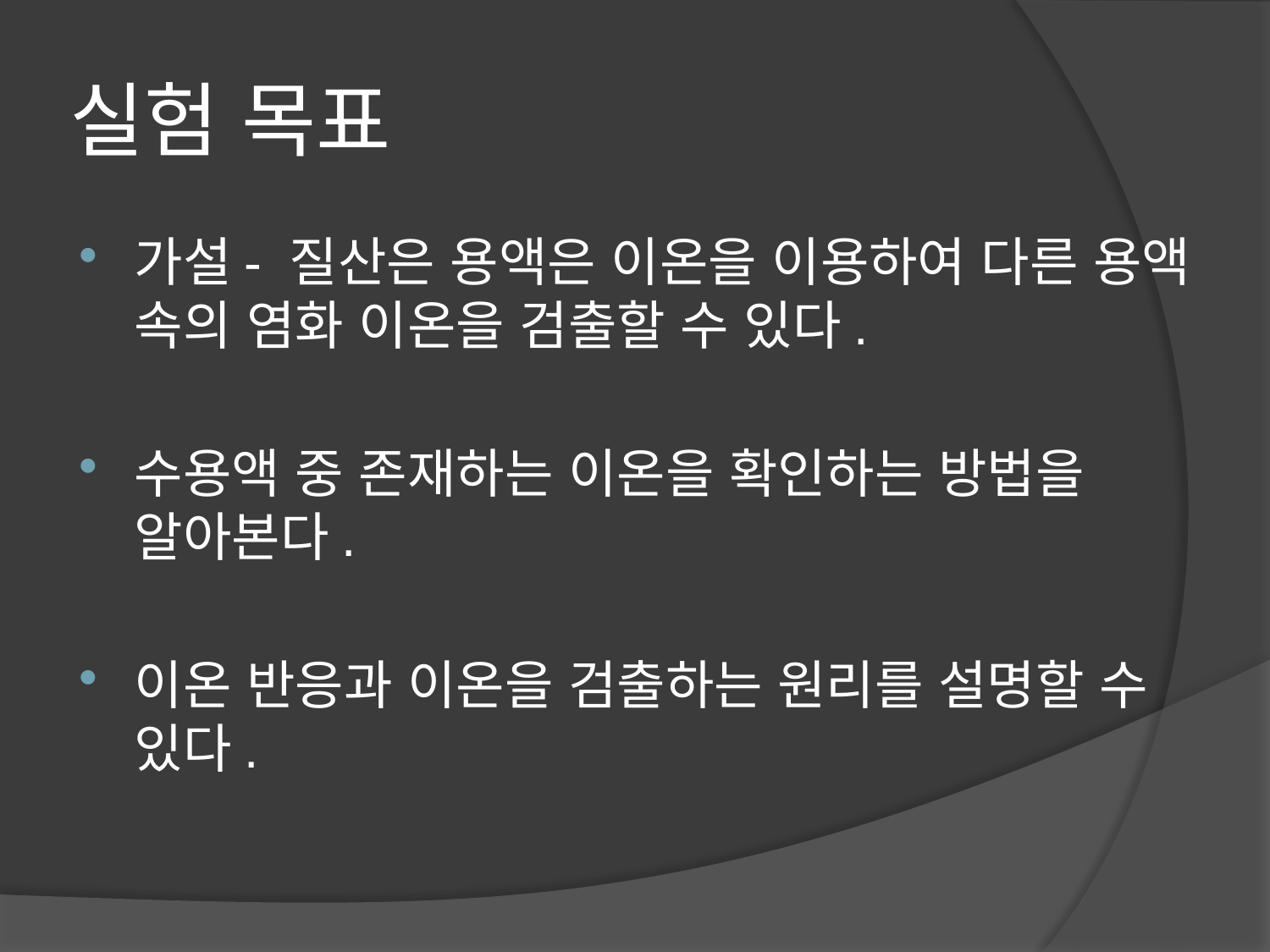

# 실험 목표
가설- 질산은 용액은 이온을 이용하여 다른 용액 속의 염화 이온을 검출할 수 있다.

수용액 중 존재하는 이온을 확인하는 방법을 알아본다.

이온 반응과 이온을 검출하는 원리를 설명할 수 있다.